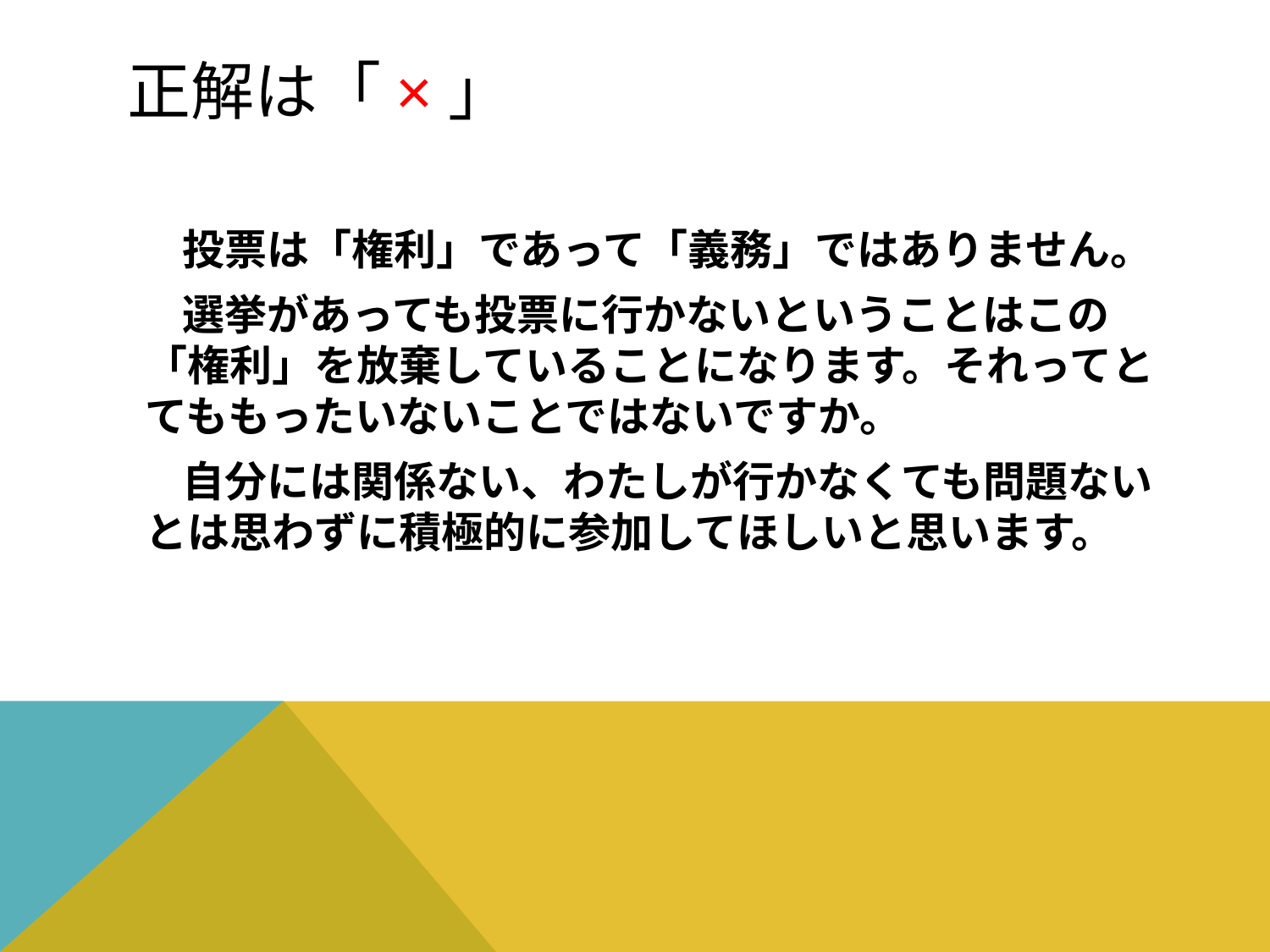

# 正解は「×」
　　投票は「権利」であって「義務」ではありません。
　　選挙があっても投票に行かないということはこの「権利」を放棄していることになります。それってとてももったいないことではないですか。
　　自分には関係ない、わたしが行かなくても問題ないとは思わずに積極的に参加してほしいと思います。